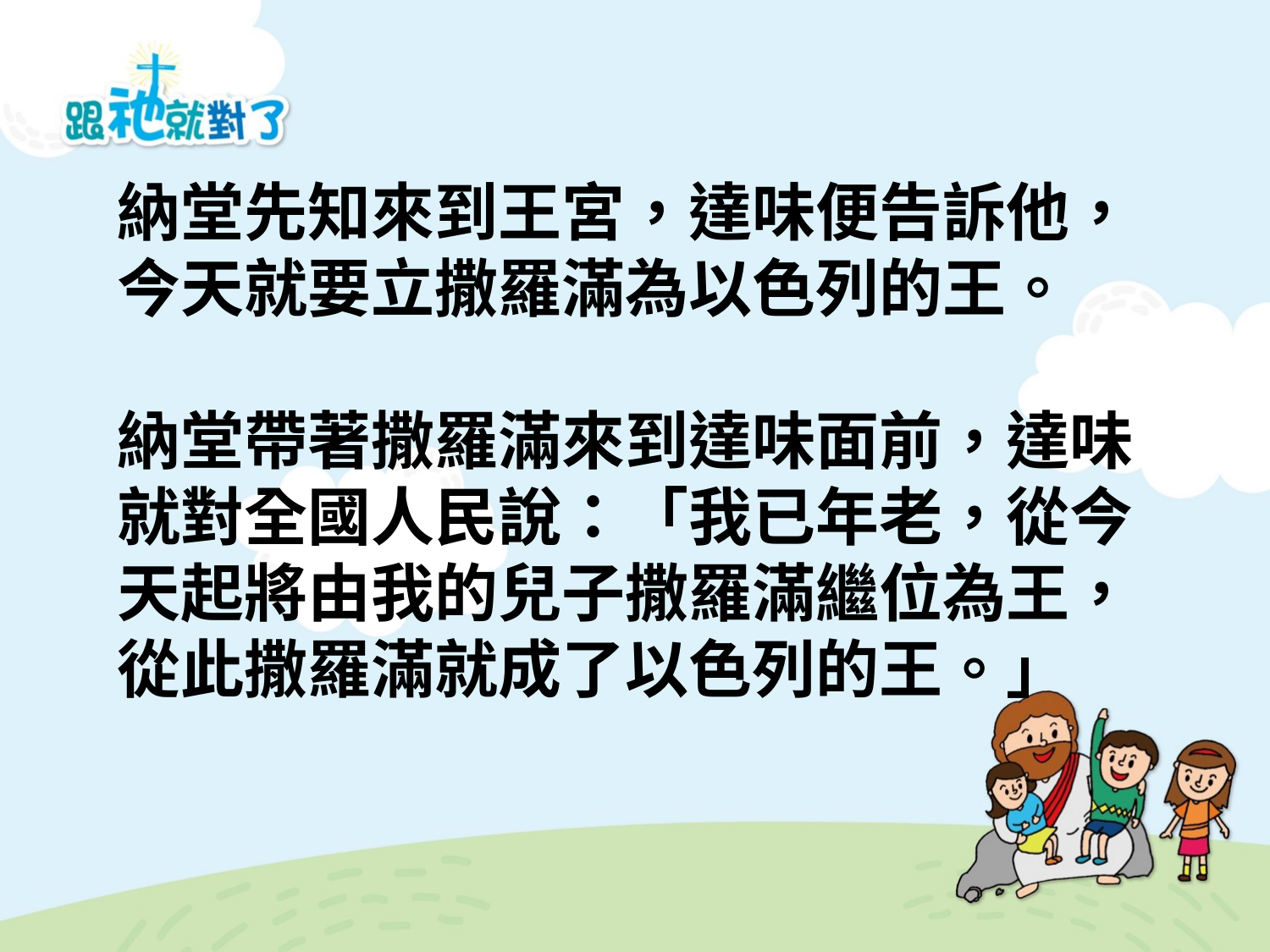

納堂先知來到王宮，達味便告訴他，今天就要立撒羅滿為以色列的王。

納堂帶著撒羅滿來到達味面前，達味就對全國人民說：「我已年老，從今天起將由我的兒子撒羅滿繼位為王，從此撒羅滿就成了以色列的王。」